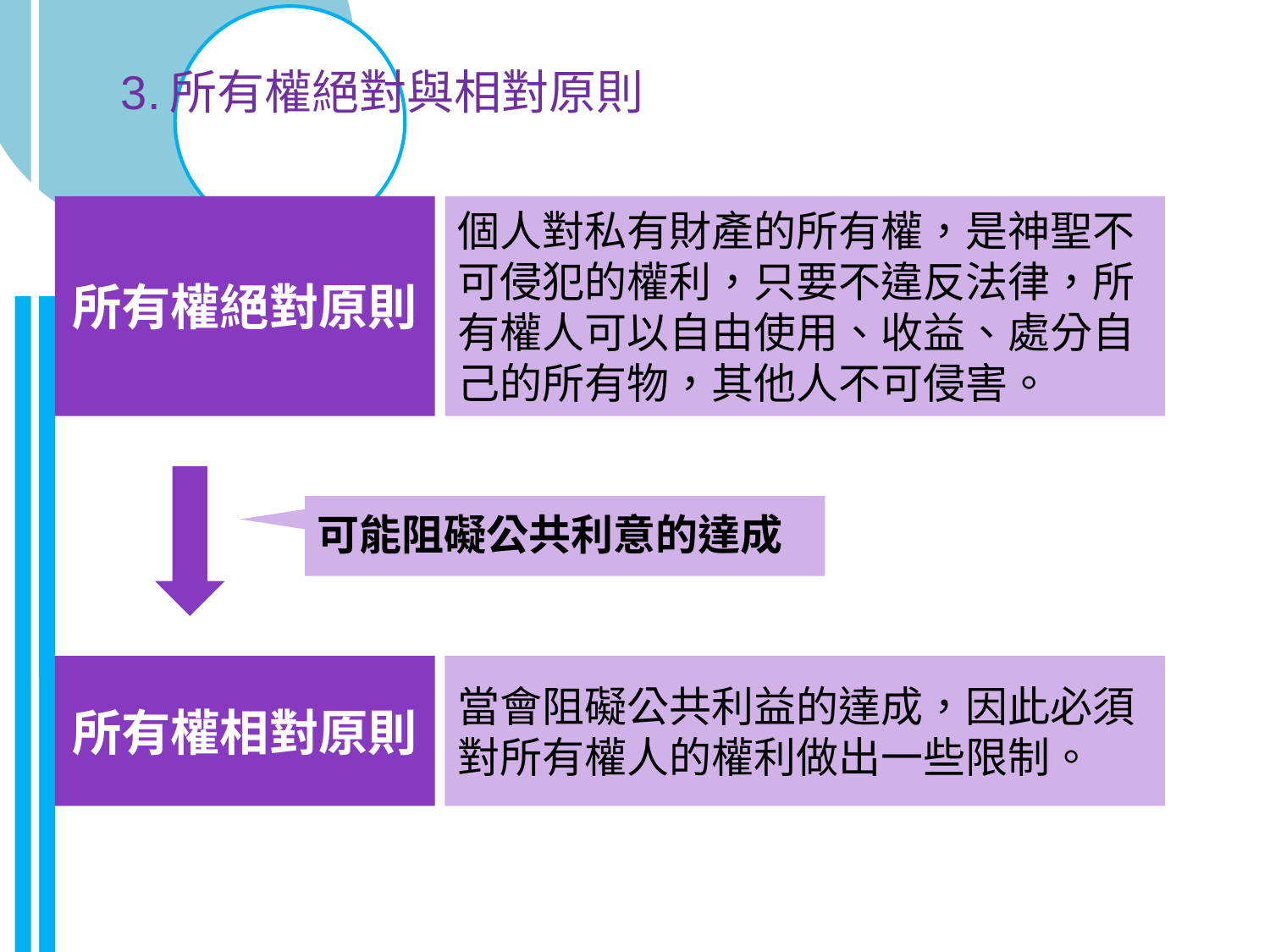

3.所有權絕對與相對原則
所有權絕對原則
個人對私有財產的所有權，是神聖不可侵犯的權利，只要不違反法律，所有權人可以自由使用、收益、處分自己的所有物，其他人不可侵害。

可能阻礙公共利意的達成
所有權相對原則
當會阻礙公共利益的達成，因此必須對所有權人的權利做出一些限制。